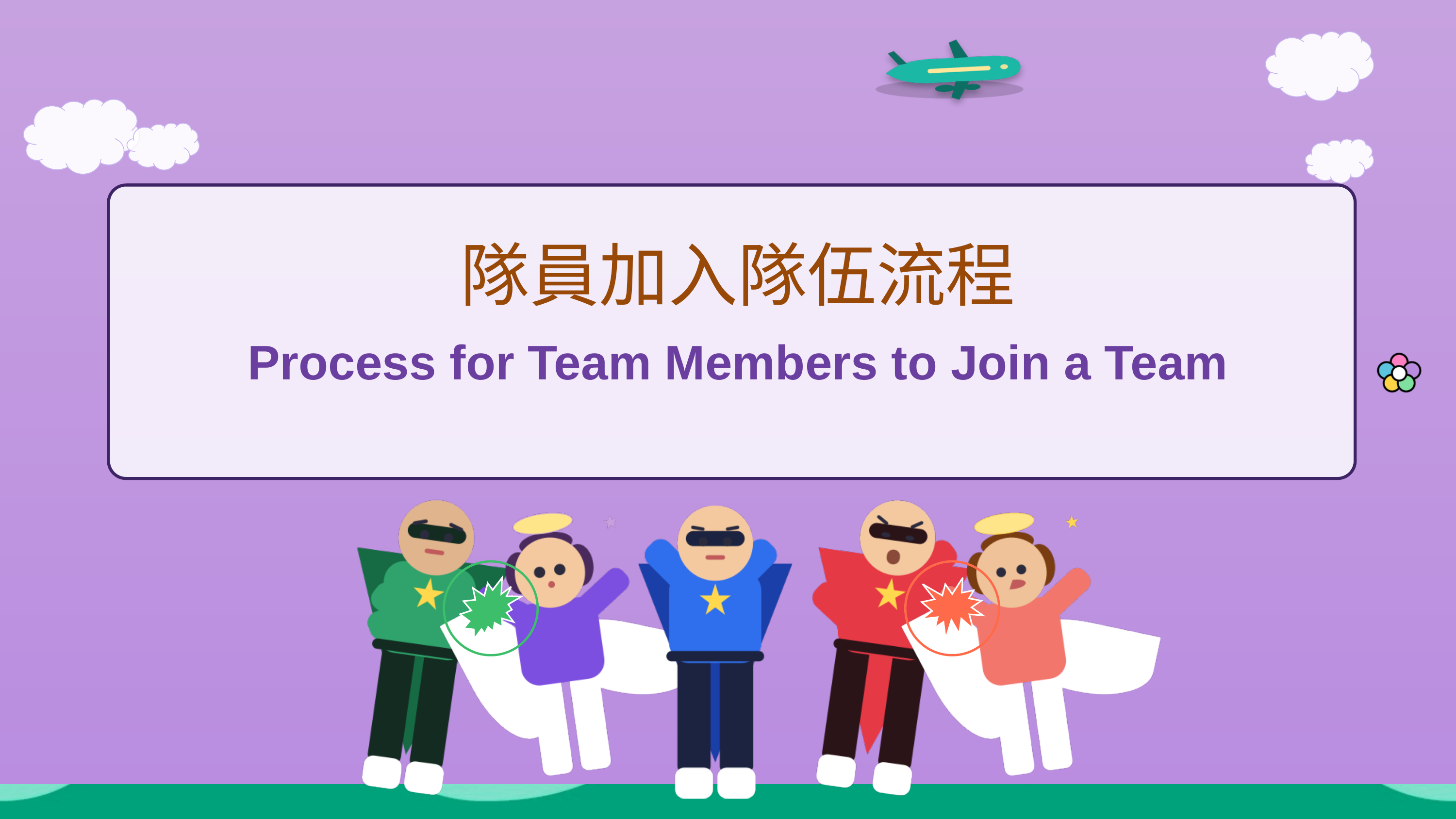

隊員加入隊伍流程
Process for Team Members to Join a Team